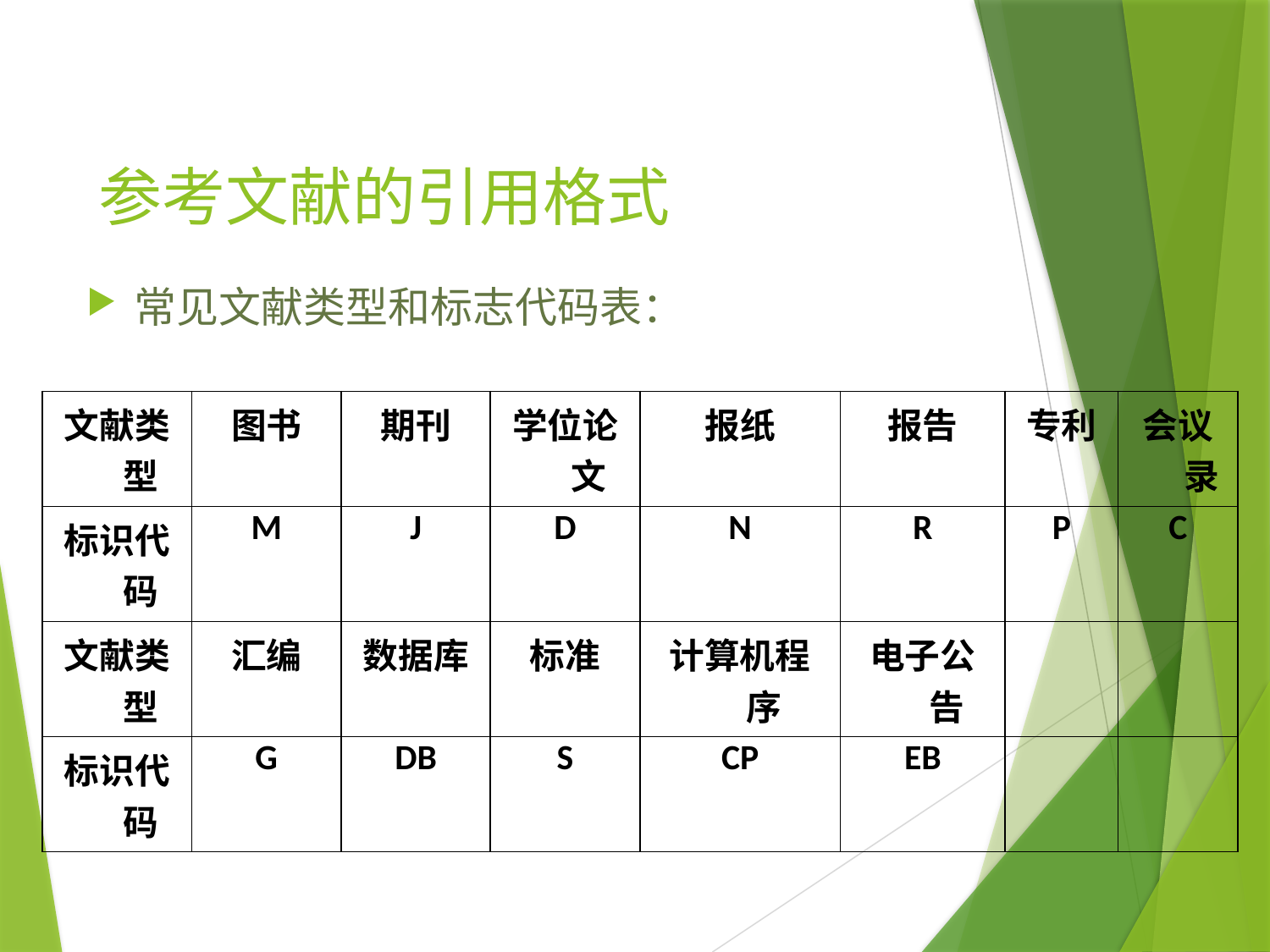

# 参考文献的引用格式
常见文献类型和标志代码表：
| 文献类型 | 图书 | 期刊 | 学位论文 | 报纸 | 报告 | 专利 | 会议录 |
| --- | --- | --- | --- | --- | --- | --- | --- |
| 标识代码 | M | J | D | N | R | P | C |
| 文献类型 | 汇编 | 数据库 | 标准 | 计算机程序 | 电子公告 |  |  |
| 标识代码 | G | DB | S | CP | EB |  |  |